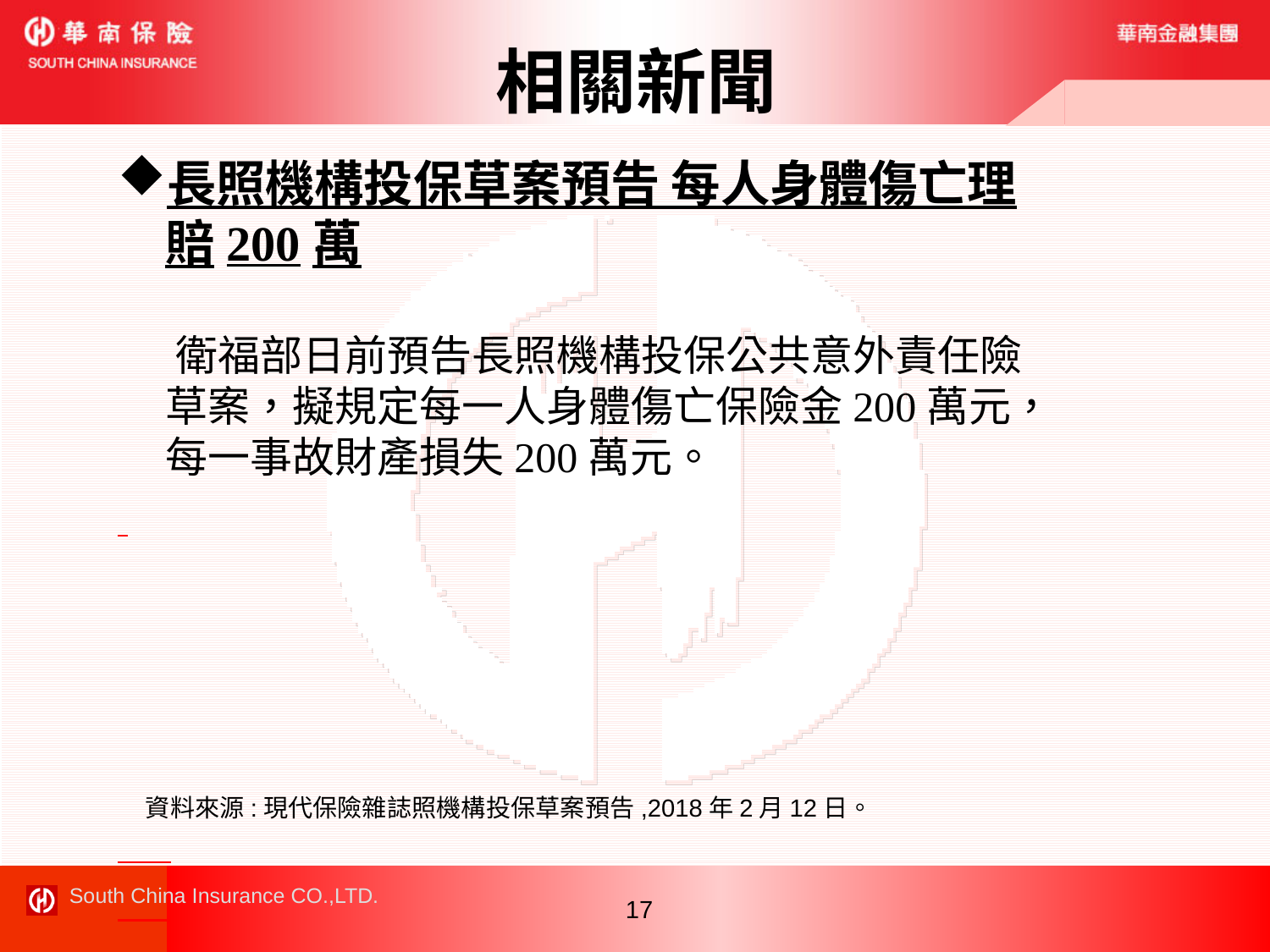

# 相關新聞
長照機構投保草案預告 每人身體傷亡理賠200萬

     衛福部日前預告長照機構投保公共意外責任險草案，擬規定每一人身體傷亡保險金200萬元，每一事故財產損失200萬元。

    資料來源:現代保險雜誌照機構投保草案預告,2018年2月12日。

17